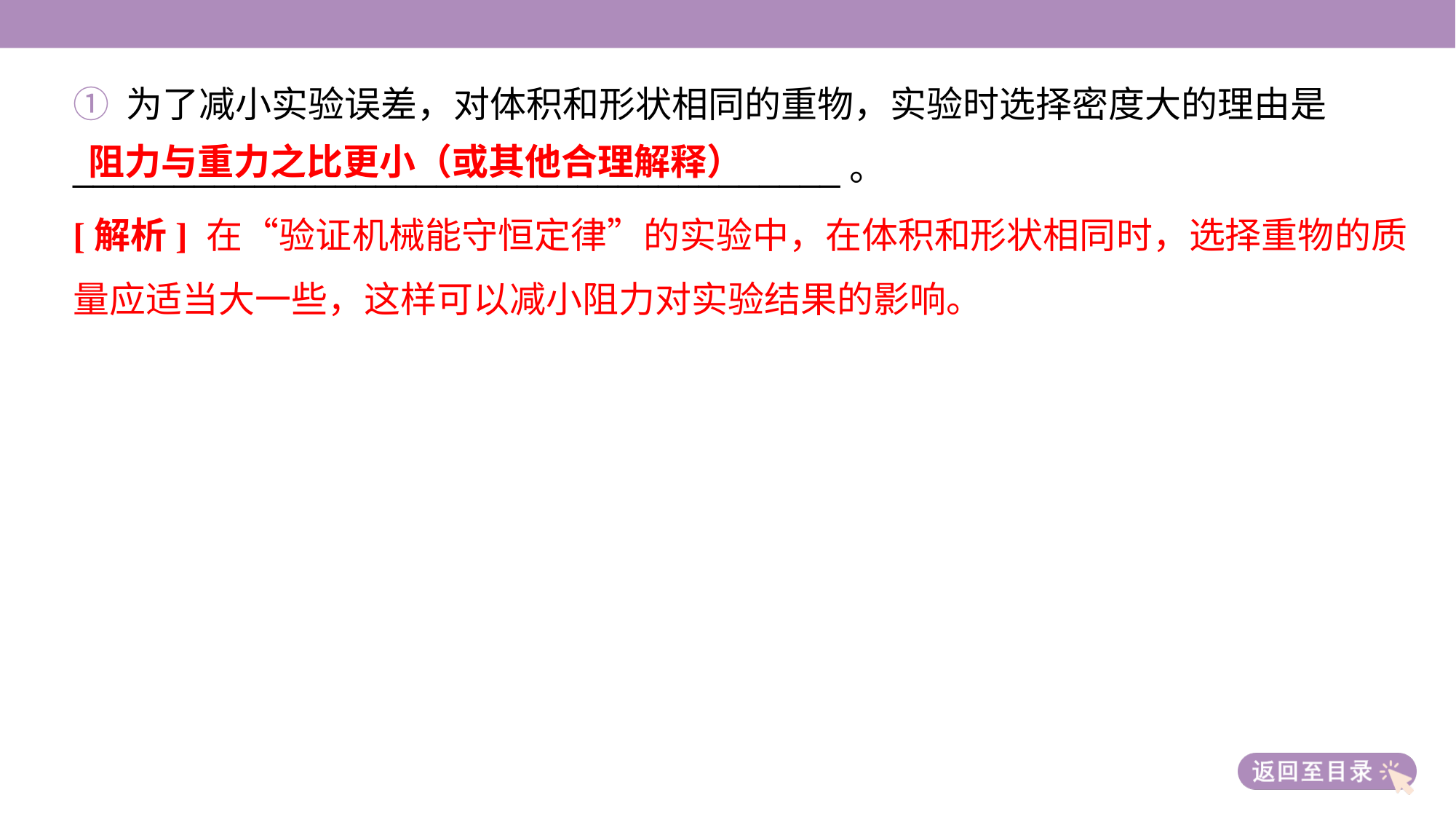

① 为了减小实验误差，对体积和形状相同的重物，实验时选择密度大的理由是
______________________________________。
阻力与重力之比更小（或其他合理解释）
[解析] 在“验证机械能守恒定律”的实验中，在体积和形状相同时，选择重物的质
量应适当大一些，这样可以减小阻力对实验结果的影响。